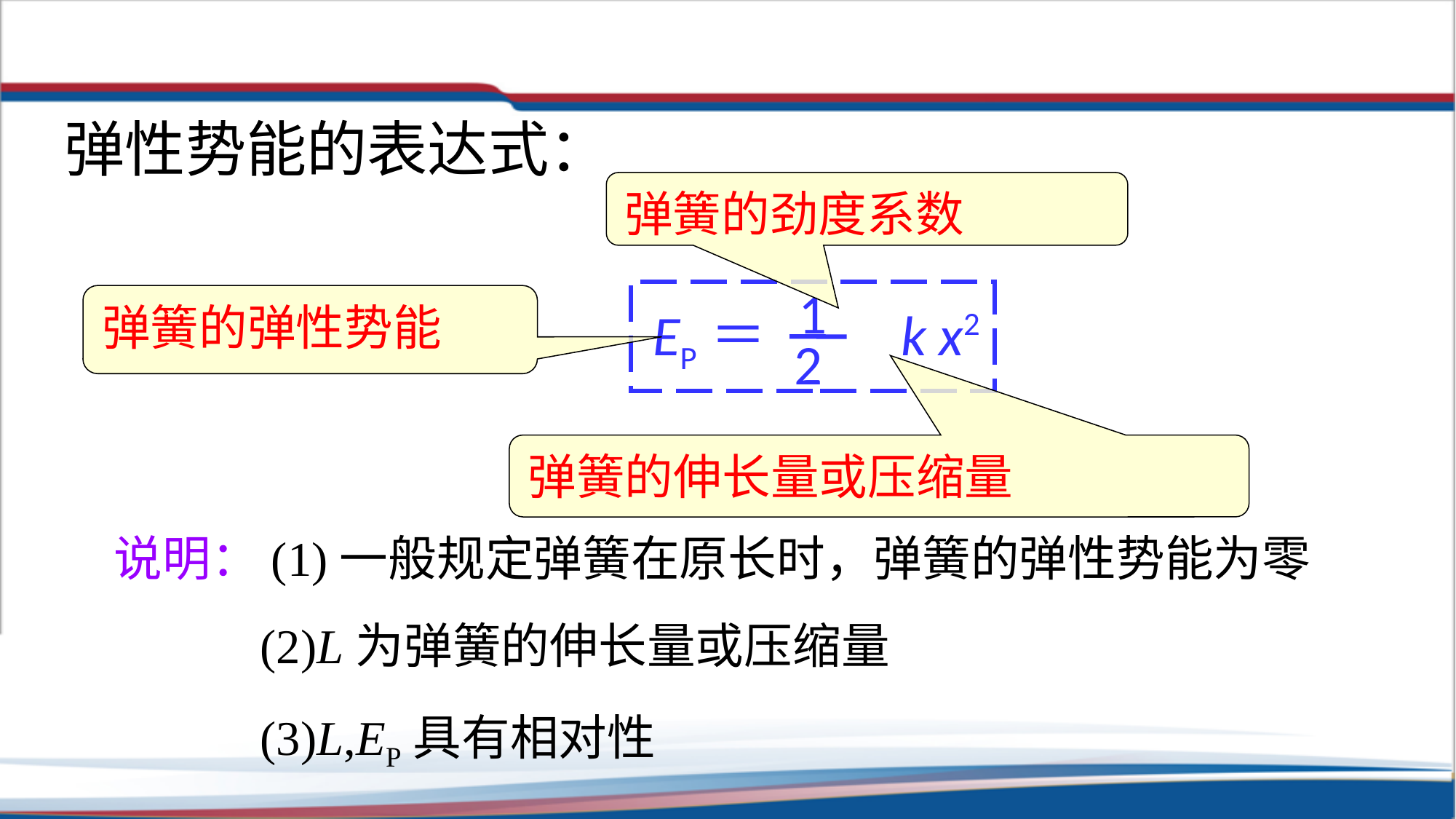

弹性势能的表达式：
弹簧的劲度系数
1

EP＝         k x2
2

弹簧的弹性势能
弹簧的伸长量或压缩量
说明：(1)一般规定弹簧在原长时，弹簧的弹性势能为零
            (2)L为弹簧的伸长量或压缩量
            (3)L,EP具有相对性